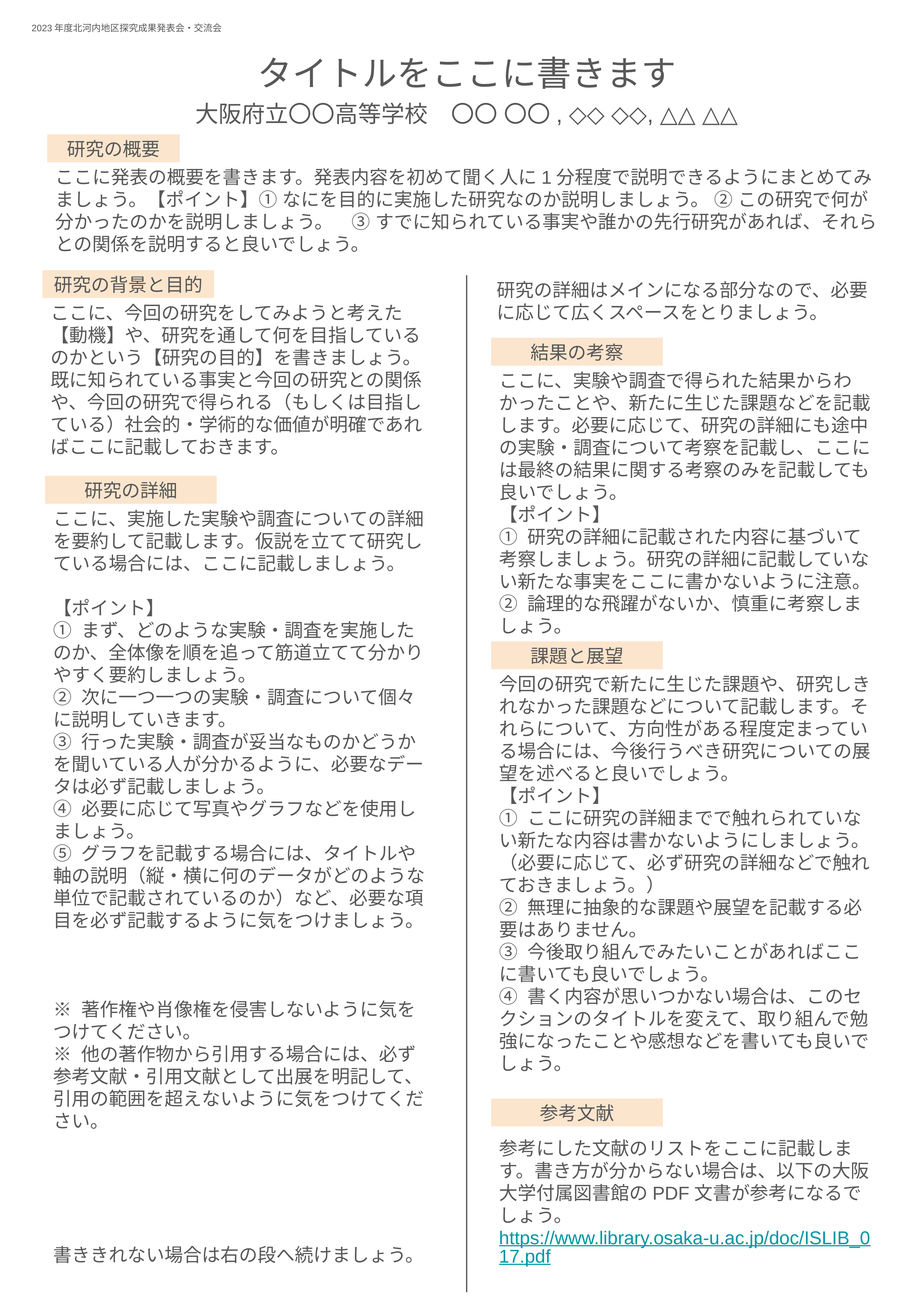

2023年度北河内地区探究成果発表会・交流会
タイトルをここに書きます
大阪府立〇〇高等学校　〇〇 〇〇, ◇◇ ◇◇, △△ △△
研究の概要
ここに発表の概要を書きます。発表内容を初めて聞く人に1分程度で説明できるようにまとめてみましょう。【ポイント】① なにを目的に実施した研究なのか説明しましょう。 ② この研究で何が分かったのかを説明しましょう。　③ すでに知られている事実や誰かの先行研究があれば、それらとの関係を説明すると良いでしょう。
研究の背景と目的
研究の詳細はメインになる部分なので、必要に応じて広くスペースをとりましょう。
ここに、今回の研究をしてみようと考えた【動機】や、研究を通して何を目指しているのかという【研究の目的】を書きましょう。既に知られている事実と今回の研究との関係や、今回の研究で得られる（もしくは目指している）社会的・学術的な価値が明確であればここに記載しておきます。
結果の考察
ここに、実験や調査で得られた結果からわかったことや、新たに生じた課題などを記載します。必要に応じて、研究の詳細にも途中の実験・調査について考察を記載し、ここには最終の結果に関する考察のみを記載しても良いでしょう。
【ポイント】
① 研究の詳細に記載された内容に基づいて考察しましょう。研究の詳細に記載していない新たな事実をここに書かないように注意。
② 論理的な飛躍がないか、慎重に考察しましょう。
研究の詳細
ここに、実施した実験や調査についての詳細を要約して記載します。仮説を立てて研究している場合には、ここに記載しましょう。

【ポイント】
① まず、どのような実験・調査を実施したのか、全体像を順を追って筋道立てて分かりやすく要約しましょう。
② 次に一つ一つの実験・調査について個々に説明していきます。
③ 行った実験・調査が妥当なものかどうかを聞いている人が分かるように、必要なデータは必ず記載しましょう。
④ 必要に応じて写真やグラフなどを使用しましょう。
⑤ グラフを記載する場合には、タイトルや軸の説明（縦・横に何のデータがどのような単位で記載されているのか）など、必要な項目を必ず記載するように気をつけましょう。

※ 著作権や肖像権を侵害しないように気をつけてください。
※ 他の著作物から引用する場合には、必ず参考文献・引用文献として出展を明記して、引用の範囲を超えないように気をつけてください。

書ききれない場合は右の段へ続けましょう。
課題と展望
今回の研究で新たに生じた課題や、研究しきれなかった課題などについて記載します。それらについて、方向性がある程度定まっている場合には、今後行うべき研究についての展望を述べると良いでしょう。
【ポイント】
① ここに研究の詳細までで触れられていない新たな内容は書かないようにしましょう。（必要に応じて、必ず研究の詳細などで触れておきましょう。）
② 無理に抽象的な課題や展望を記載する必要はありません。
③ 今後取り組んでみたいことがあればここに書いても良いでしょう。
④ 書く内容が思いつかない場合は、このセクションのタイトルを変えて、取り組んで勉強になったことや感想などを書いても良いでしょう。
参考文献
参考にした文献のリストをここに記載します。書き方が分からない場合は、以下の大阪大学付属図書館のPDF文書が参考になるでしょう。
https://www.library.osaka-u.ac.jp/doc/ISLIB_017.pdf